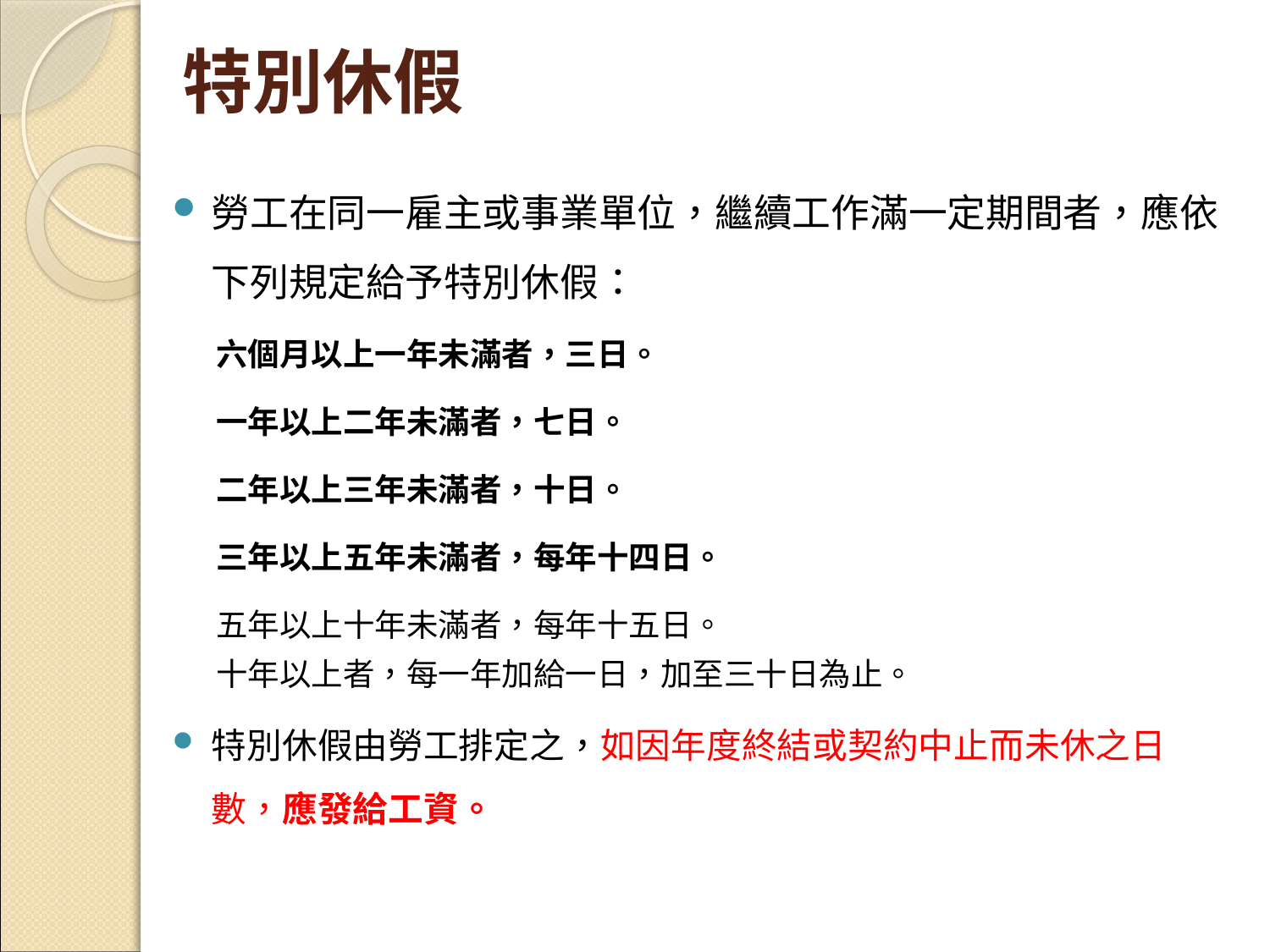

# 特別休假
勞工在同一雇主或事業單位，繼續工作滿一定期間者，應依下列規定給予特別休假：
     六個月以上一年未滿者，三日。
     一年以上二年未滿者，七日。
     二年以上三年未滿者，十日。
     三年以上五年未滿者，每年十四日。
     五年以上十年未滿者，每年十五日。
     十年以上者，每一年加給一日，加至三十日為止。
特別休假由勞工排定之，如因年度終結或契約中止而未休之日數，應發給工資。